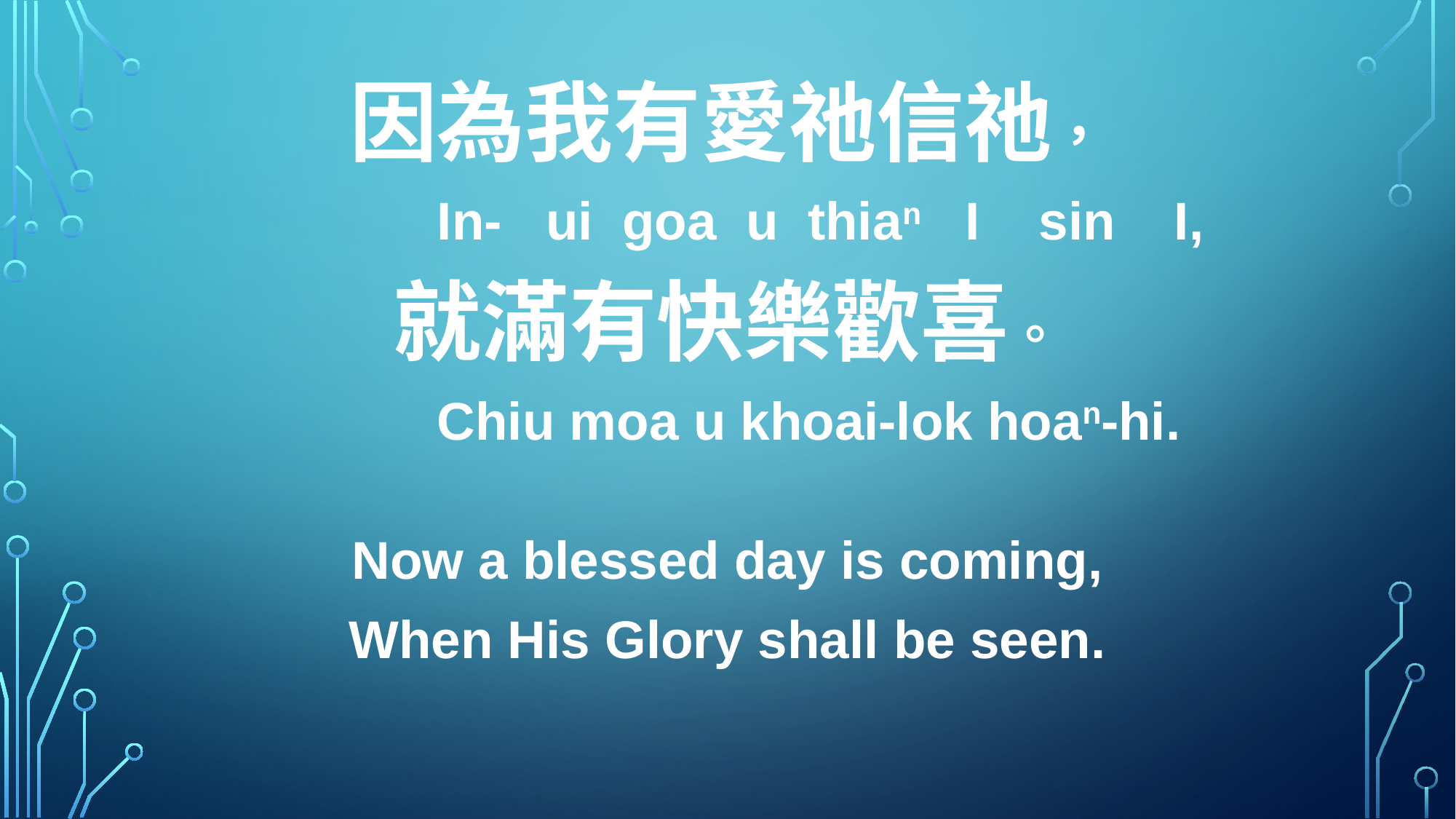

因為我有愛祂信祂，
                   In-   ui  goa  u  thian   I    sin    I,
就滿有快樂歡喜。
                   Chiu moa u khoai-lok hoan-hi.

Now a blessed day is coming,
When His Glory shall be seen.